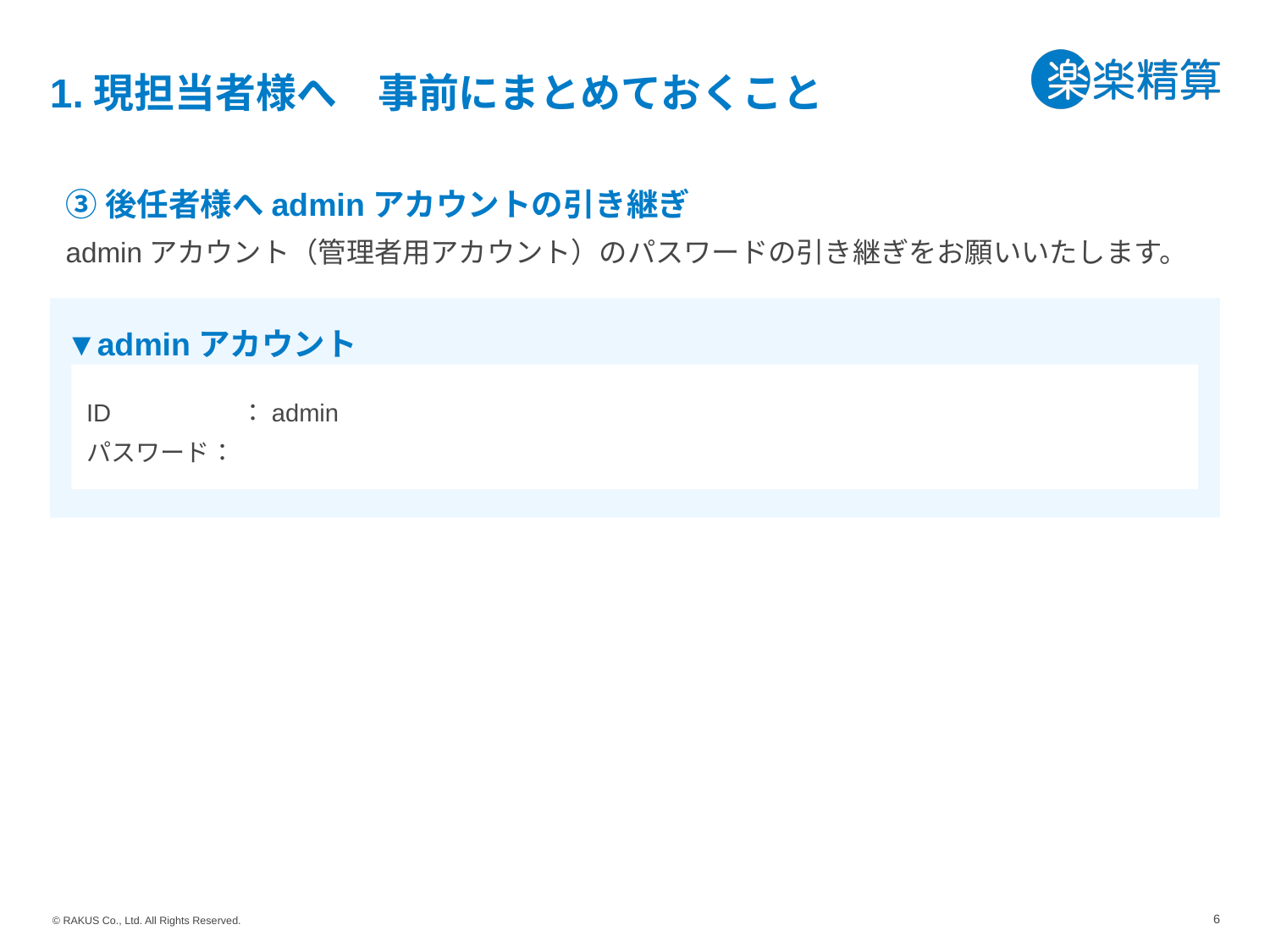

# 1.現担当者様へ　事前にまとめておくこと
③後任者様へadminアカウントの引き継ぎ
adminアカウント（管理者用アカウント）のパスワードの引き継ぎをお願いいたします。

▼adminアカウント
ID　　　　　：admin
パスワード：
6